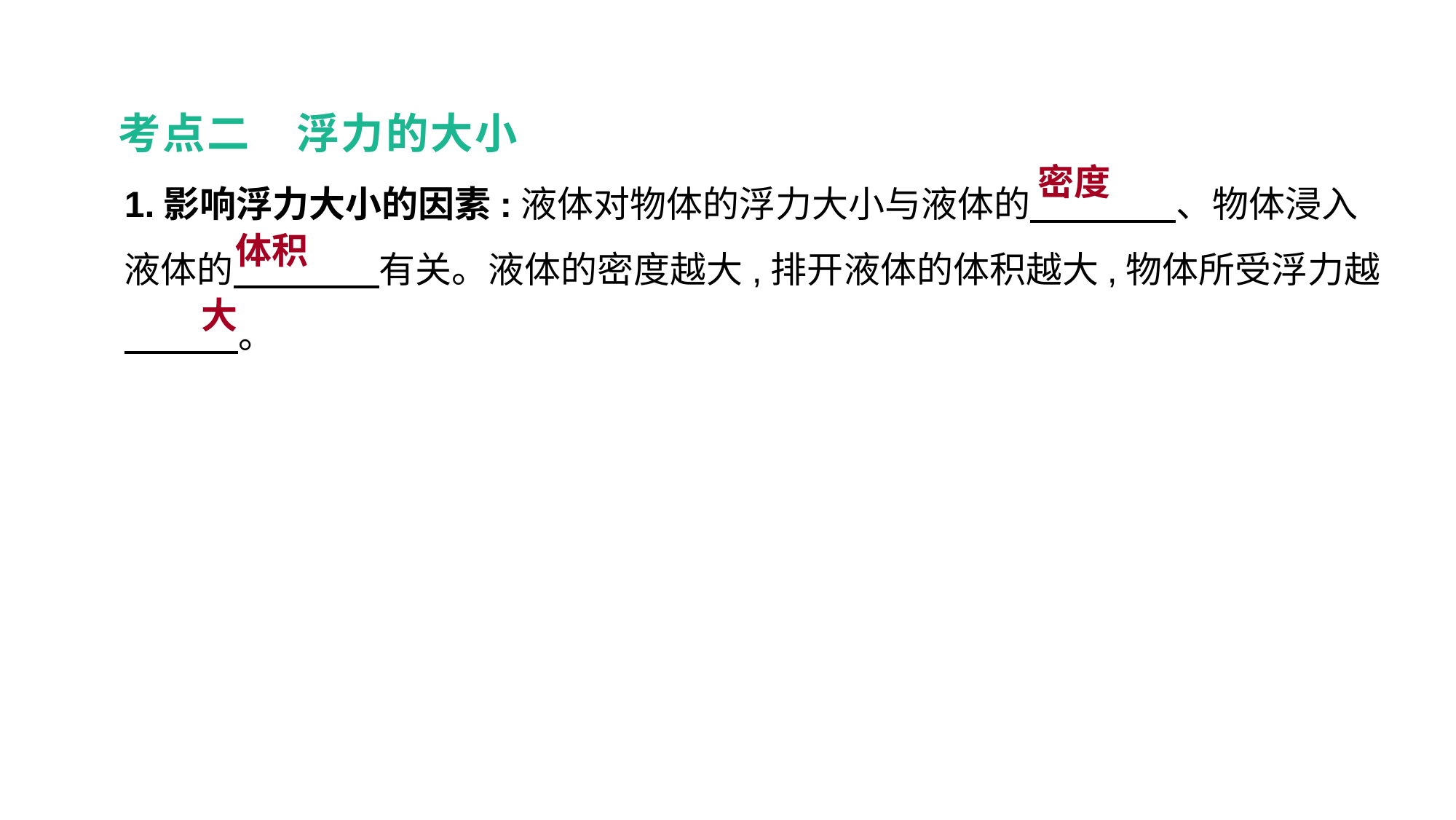

考点二　浮力的大小
1.影响浮力大小的因素:液体对物体的浮力大小与液体的　　　　、物体浸入液体的　　　　有关。液体的密度越大,排开液体的体积越大,物体所受浮力越　     　。
密度
体积
大